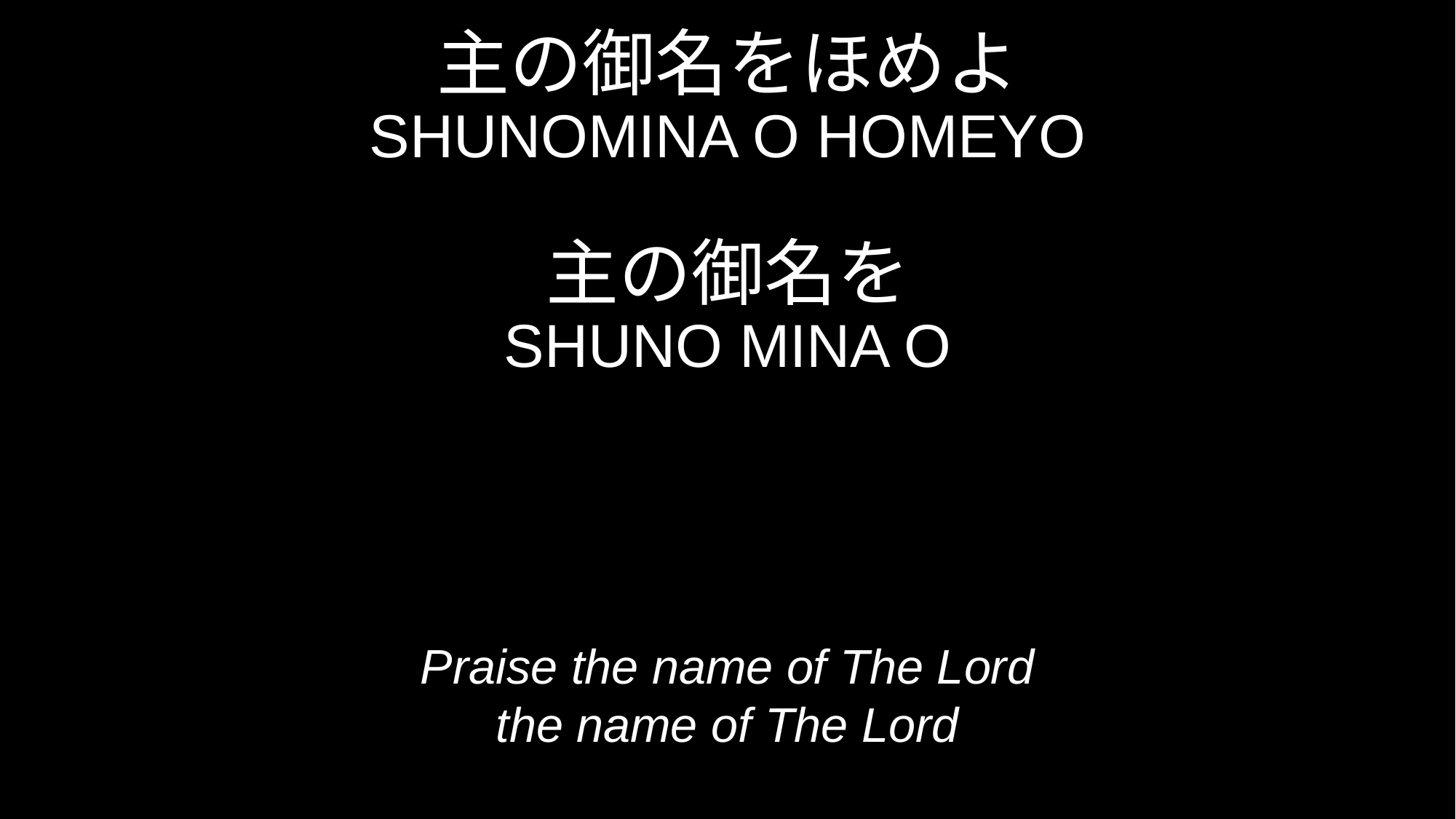

主の御名をほめよ
SHUNOMINA O HOMEYO

主の御名を
SHUNO MINA O
Praise the name of The Lord
the name of The Lord